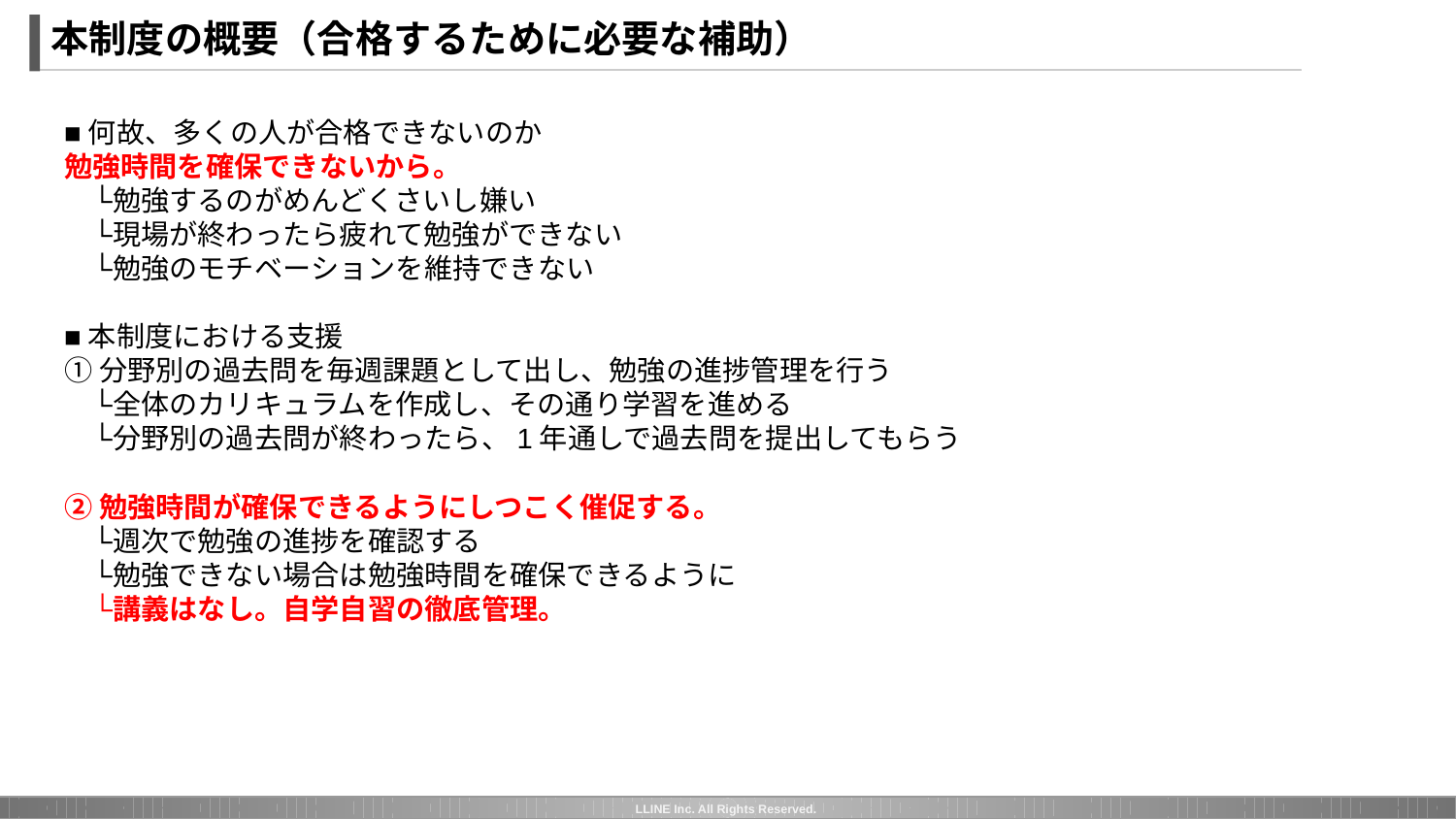

本制度の概要（合格するために必要な補助）
# ■何故、多くの人が合格できないのか
勉強時間を確保できないから。
　└勉強するのがめんどくさいし嫌い
　└現場が終わったら疲れて勉強ができない
　└勉強のモチベーションを維持できない

■本制度における支援
①分野別の過去問を毎週課題として出し、勉強の進捗管理を行う
　└全体のカリキュラムを作成し、その通り学習を進める
　└分野別の過去問が終わったら、1年通しで過去問を提出してもらう

②勉強時間が確保できるようにしつこく催促する。
　└週次で勉強の進捗を確認する
　└勉強できない場合は勉強時間を確保できるように
　└講義はなし。自学自習の徹底管理。